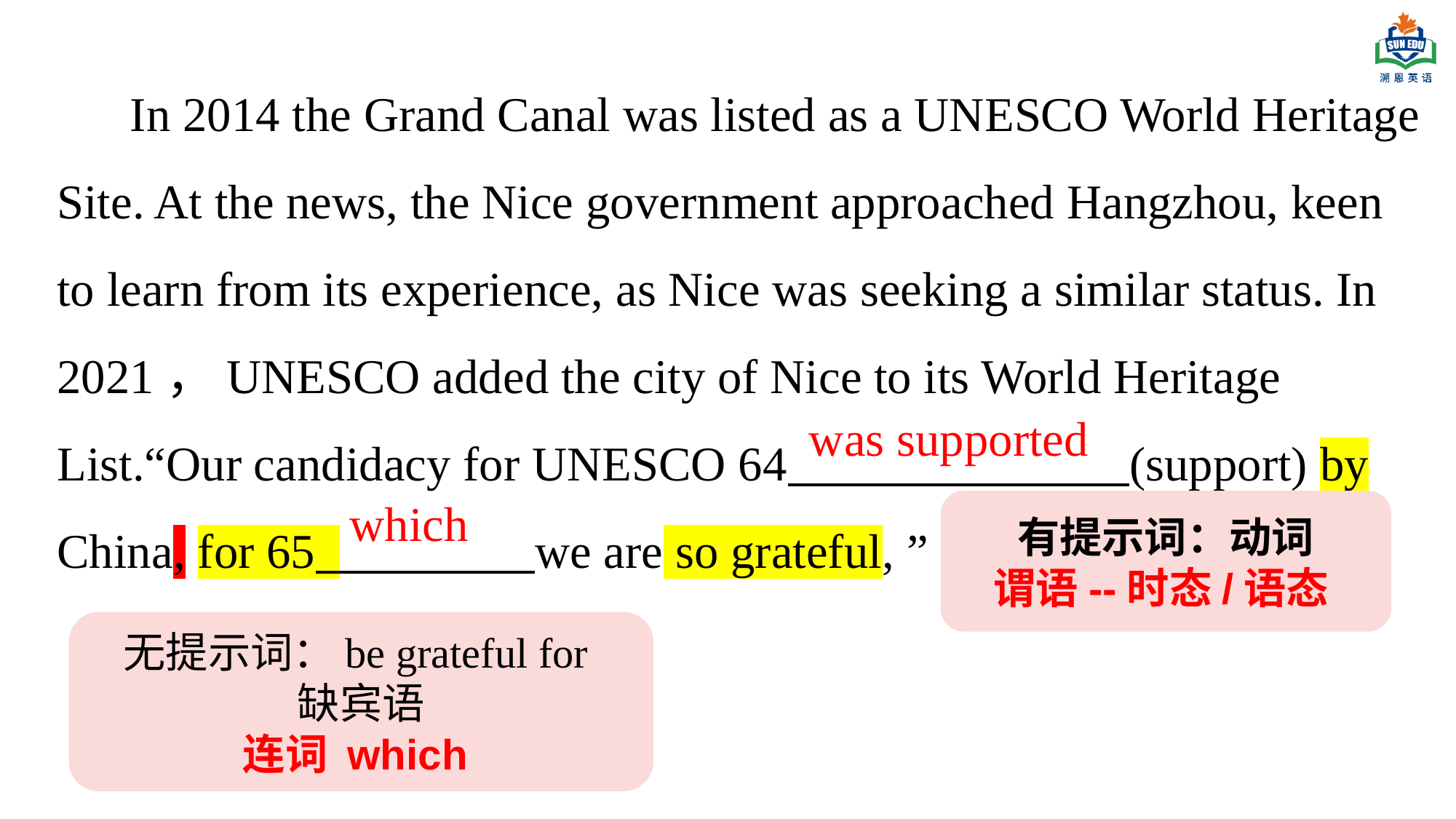

In 2014 the Grand Canal was listed as a UNESCO World Heritage Site. At the news, the Nice government approached Hangzhou, keen to learn from its experience, as Nice was seeking a similar status. In 2021，UNESCO added the city of Nice to its World Heritage List.“Our candidacy for UNESCO 64                            (support) by China, for 65                  we are so grateful, ” says Salles.
was supported
which

有提示词：动词
谓语--时态/语态

无提示词：be grateful for
缺宾语
连词 which